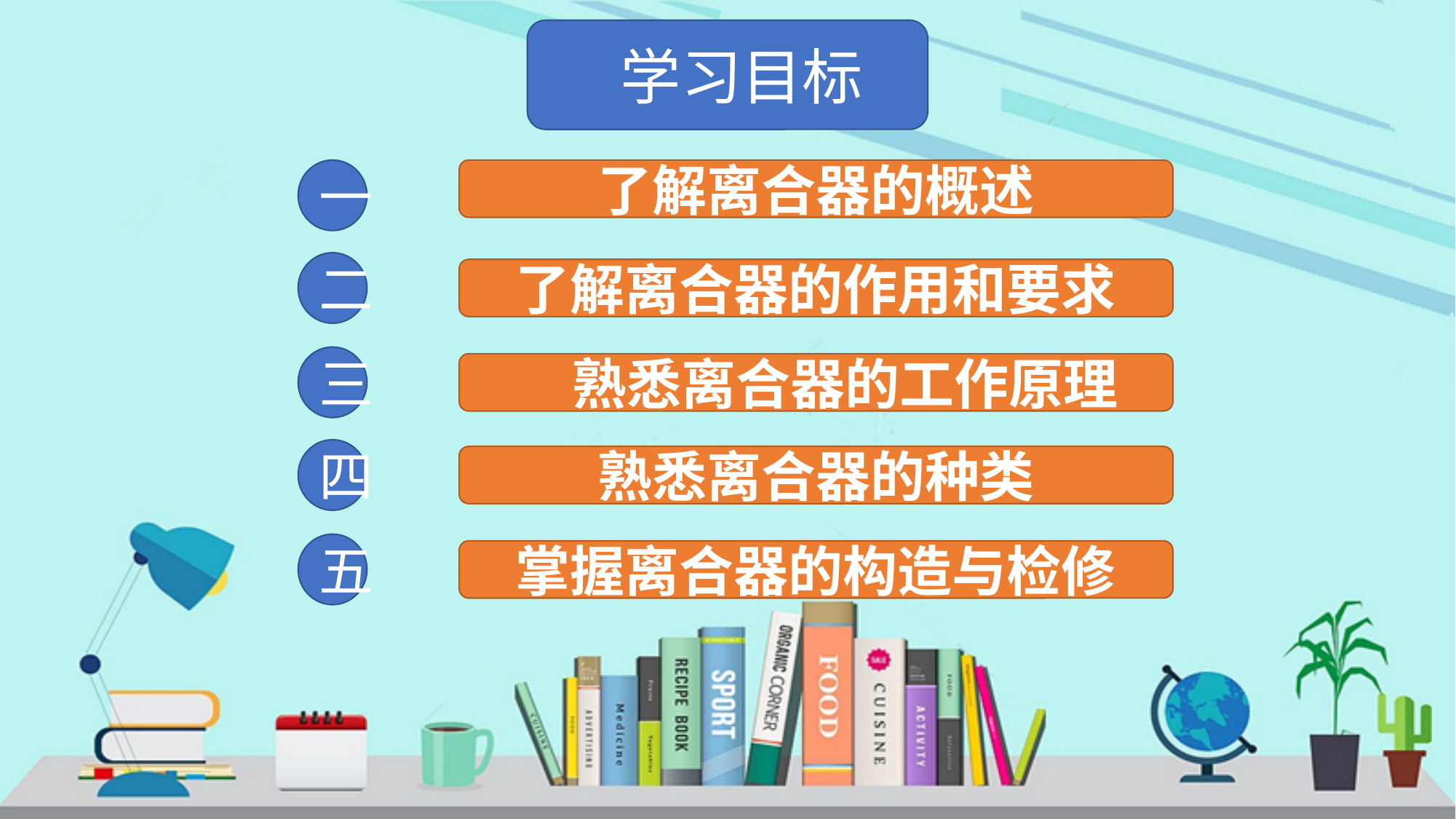

学习目标
一
了解离合器的概述
二
了解离合器的作用和要求
三
       熟悉离合器的工作原理
四
熟悉离合器的种类
五
掌握离合器的构造与检修